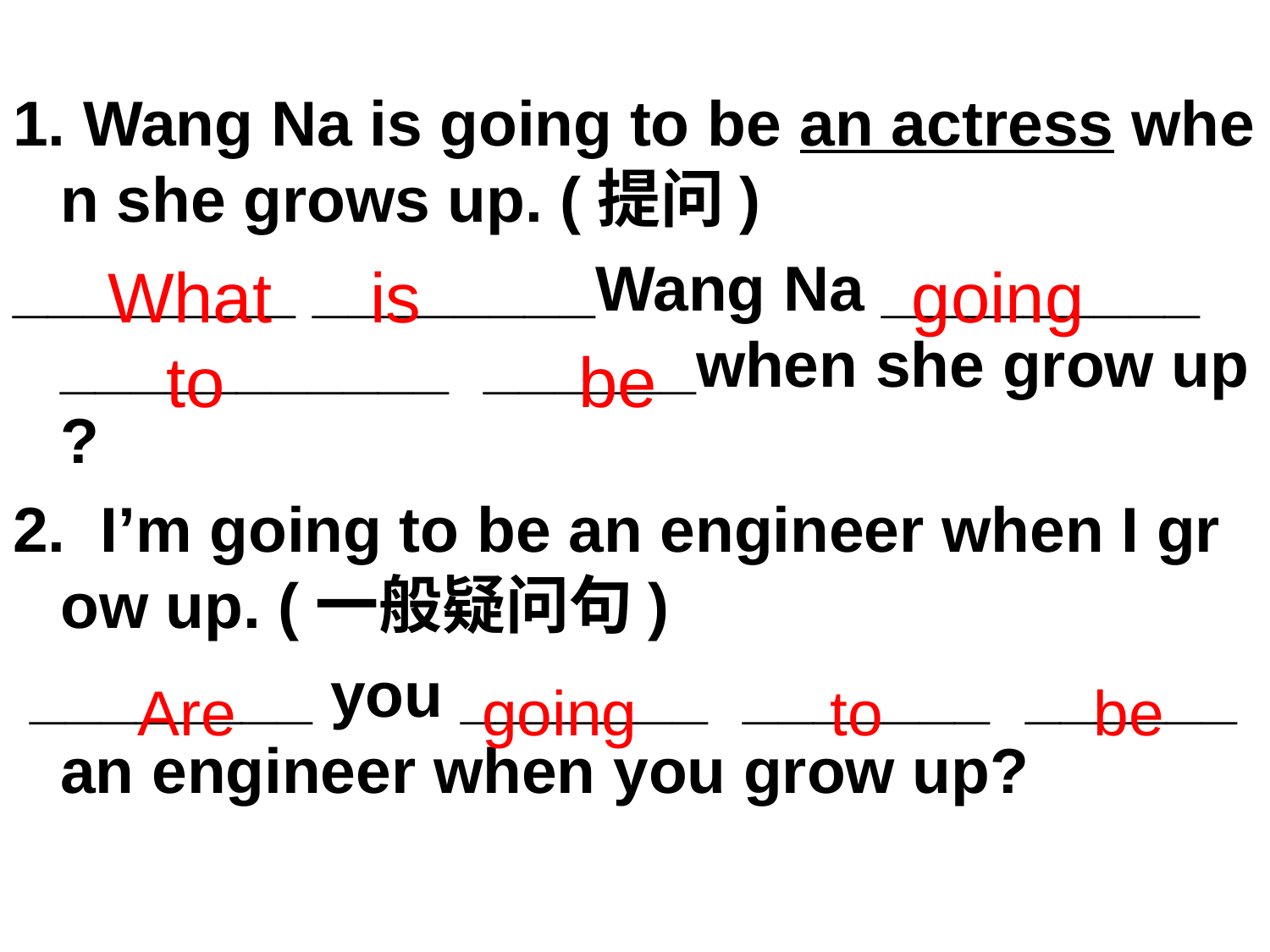

1. Wang Na is going to be an actress when she grows up. (提问)
________ ________Wang Na _________  ___________  ______when she grow up?
2.  I’m going to be an engineer when I grow up. (一般疑问句)
 ________ you _______  _______  ______an engineer when you grow up?
What     is                         going            to                  be
Are              going           to            be